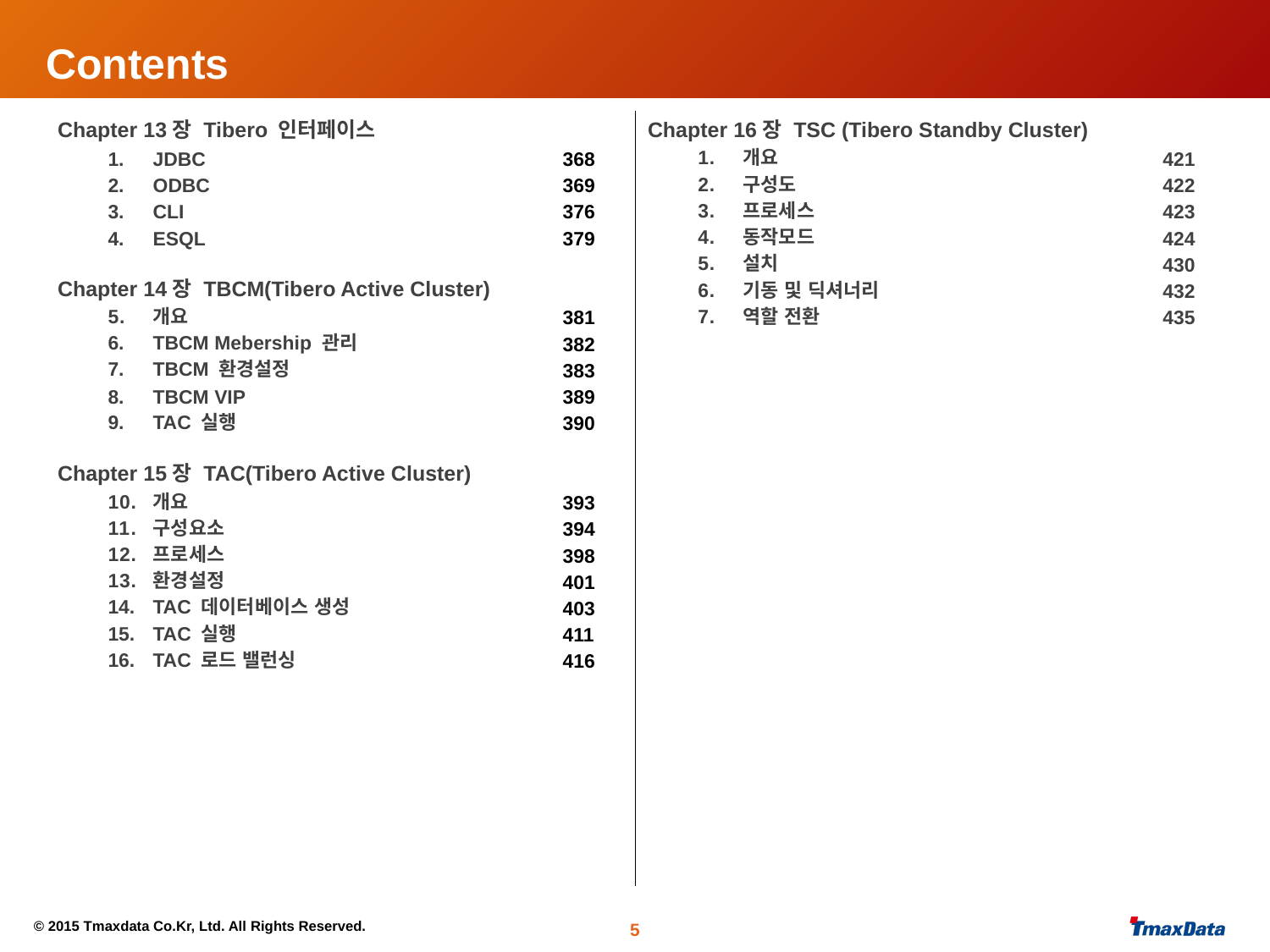

# Contents
| Chapter 13장 Tibero 인터페이스 JDBC ODBC CLI ESQL Chapter 14장 TBCM(Tibero Active Cluster) 개요 TBCM Mebership 관리 TBCM 환경설정 TBCM VIP TAC 실행 Chapter 15장 TAC(Tibero Active Cluster) 개요 구성요소 프로세스 환경설정 TAC 데이터베이스 생성 TAC 실행 TAC 로드 밸런싱 | 368 369 376 379 381 382 383 389 390 393 394 398 401 403 411 416 | Chapter 16장 TSC (Tibero Standby Cluster) 개요 구성도 프로세스 동작모드 설치 기동 및 딕셔너리 역할 전환 | 421 422 423 424 430 432 435 |
| --- | --- | --- | --- |